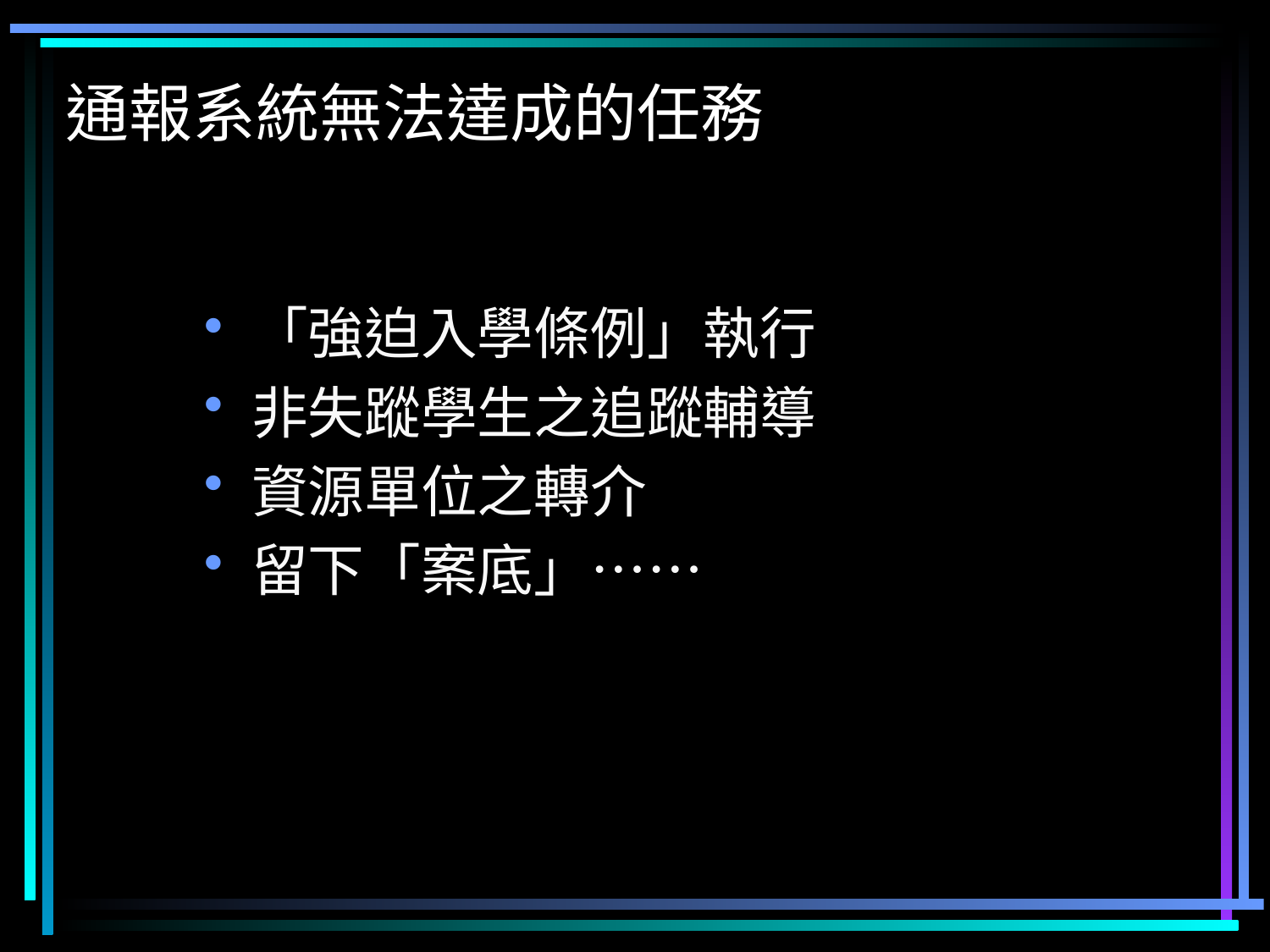

通報系統無法達成的任務
「強迫入學條例」執行
非失蹤學生之追蹤輔導
資源單位之轉介
留下「案底」……